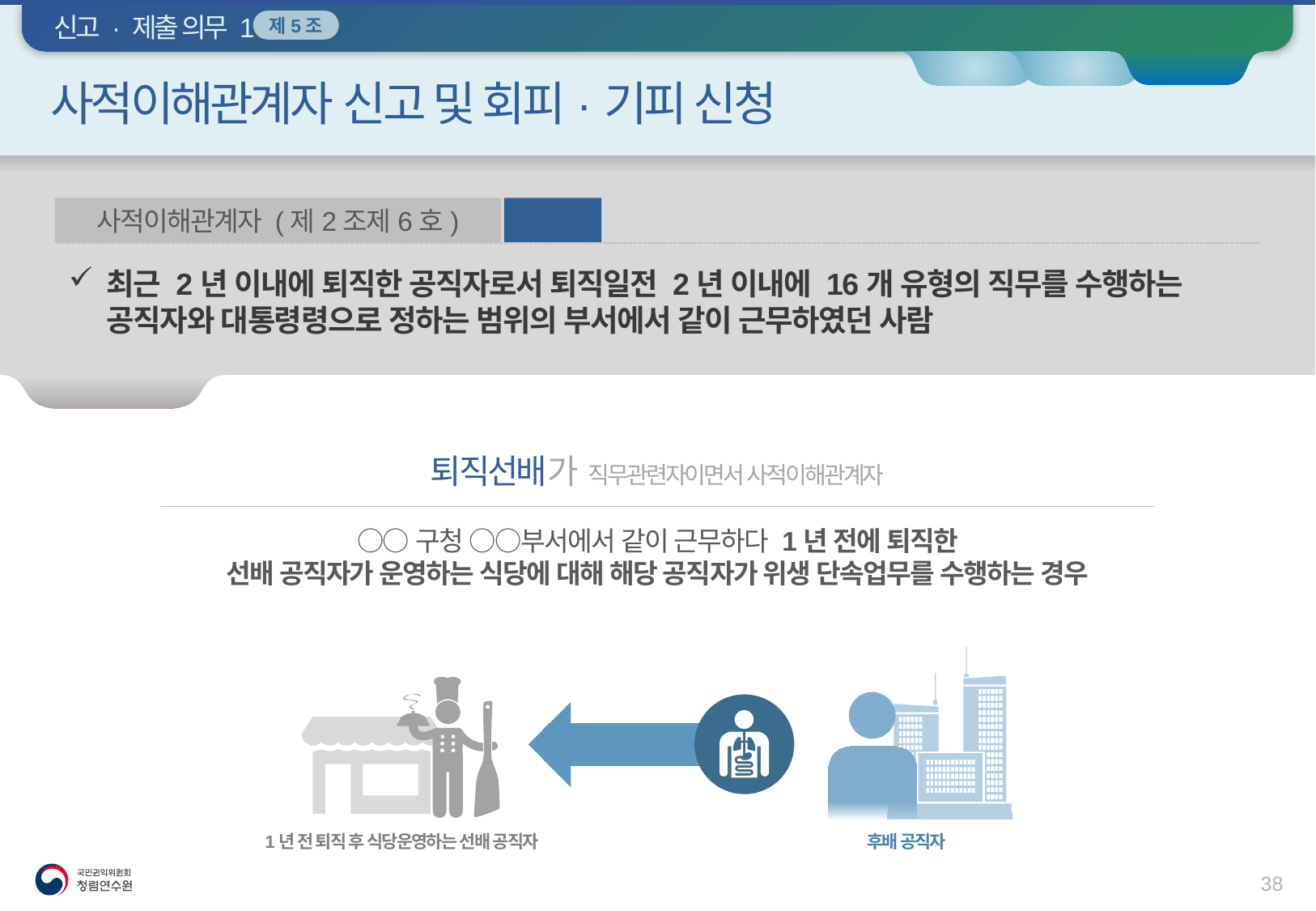

신고 · 제출 의무 1
제5조
개요

조치

예시

사적이해관계자 신고 및 회피·기피 신청

사적이해관계자 (제2조제6호)
사목
최근 2년 이내에 퇴직한 공직자로서 퇴직일전 2년 이내에 16개 유형의 직무를 수행하는
공직자와 대통령령으로 정하는 범위의 부서에서 같이 근무하였던 사람
예    시

퇴직선배가 직무관련자이면서 사적이해관계자
○○구청 ○○부서에서 같이 근무하다 1년 전에 퇴직한
선배 공직자가 운영하는 식당에 대해 해당 공직자가 위생 단속업무를 수행하는 경우

위생 단속 업무
후배 공직자
1년 전 퇴직 후 식당운영하는 선배 공직자
38